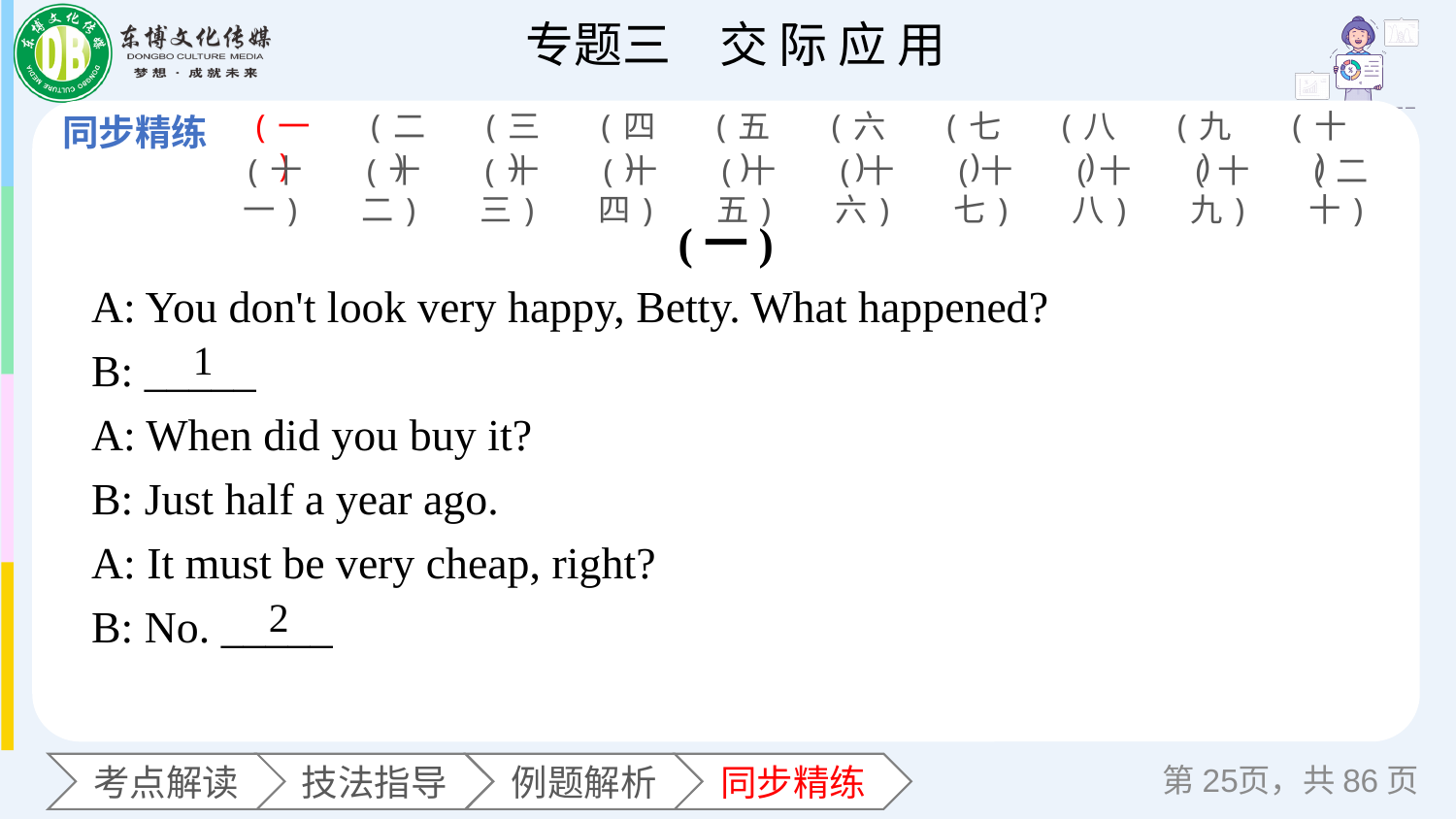

(一)
(二)
(三)
(四)
(五)
(六)
(七)
(八)
(九)
(十)
(十一)
(十二)
(十三)
(十四)
(十五)
(十六)
(十七)
(十八)
(十九)
(二十)
(一)
A: You don't look very happy, Betty. What happened?
B: _____
A: When did you buy it?
B: Just half a year ago.
A: It must be very cheap, right?
B: No. _____
1
2
第25页，共86页